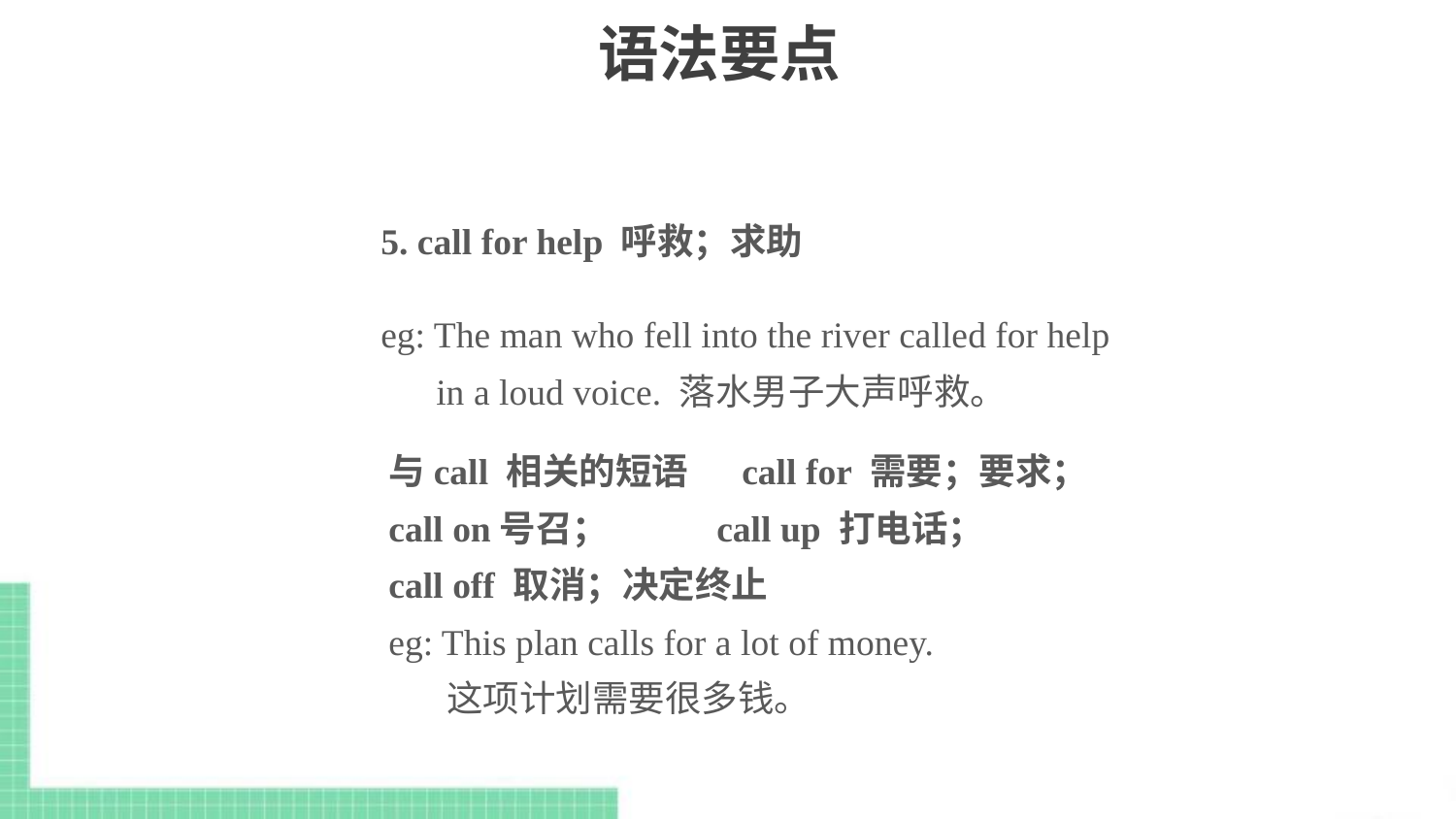

# 语法要点
5. call for help 呼救；求助
eg: The man who fell into the river called for help
      in a loud voice. 落水男子大声呼救。
与call 相关的短语　 call for 需要；要求；
call on号召；            call up 打电话；
call off 取消；决定终止
eg: This plan calls for a lot of money.
      这项计划需要很多钱。